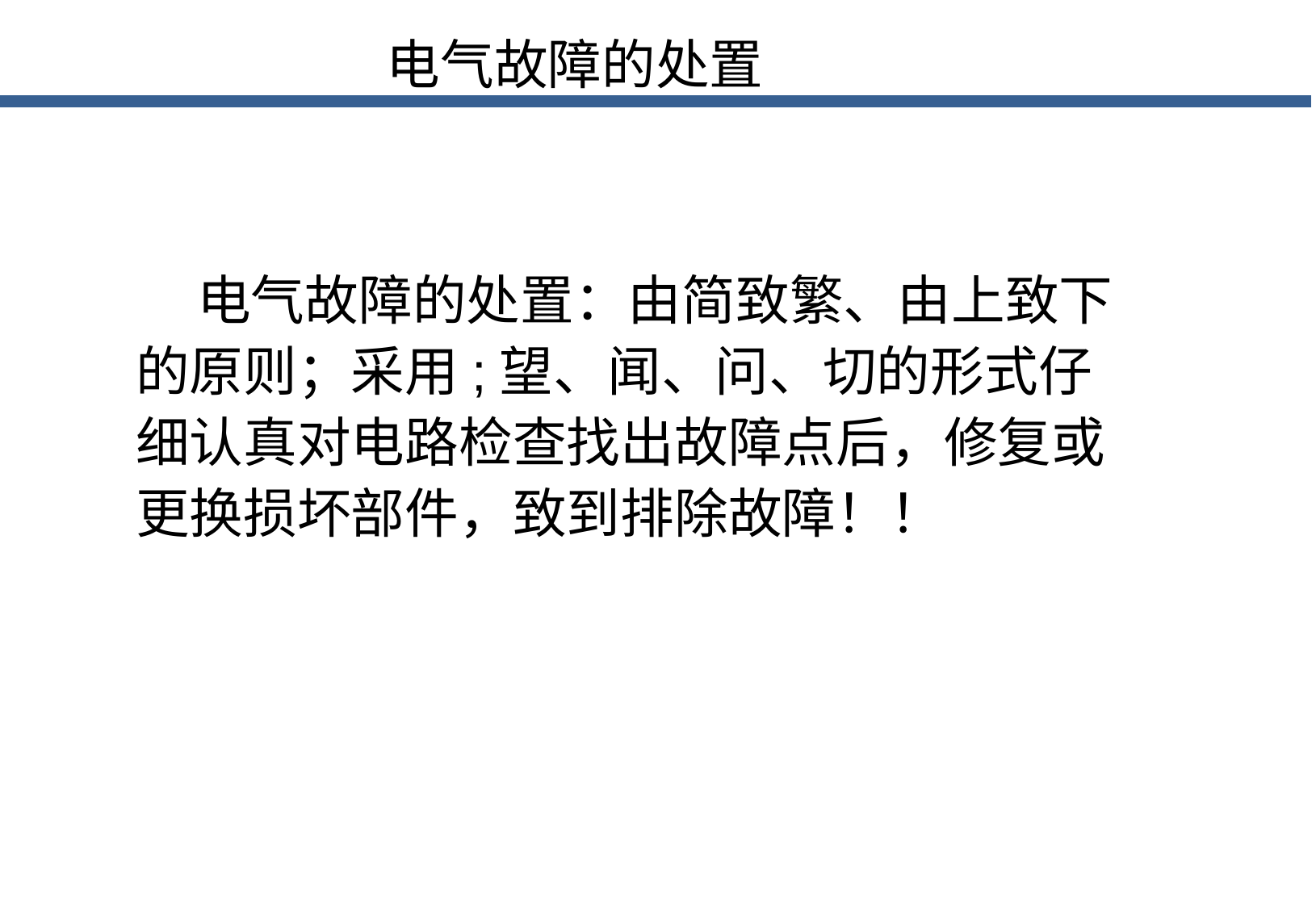

电气故障的处置
    电气故障的处置：由简致繁、由上致下的原则；采用;望、闻、问、切的形式仔细认真对电路检查找出故障点后，修复或更换损坏部件，致到排除故障！！